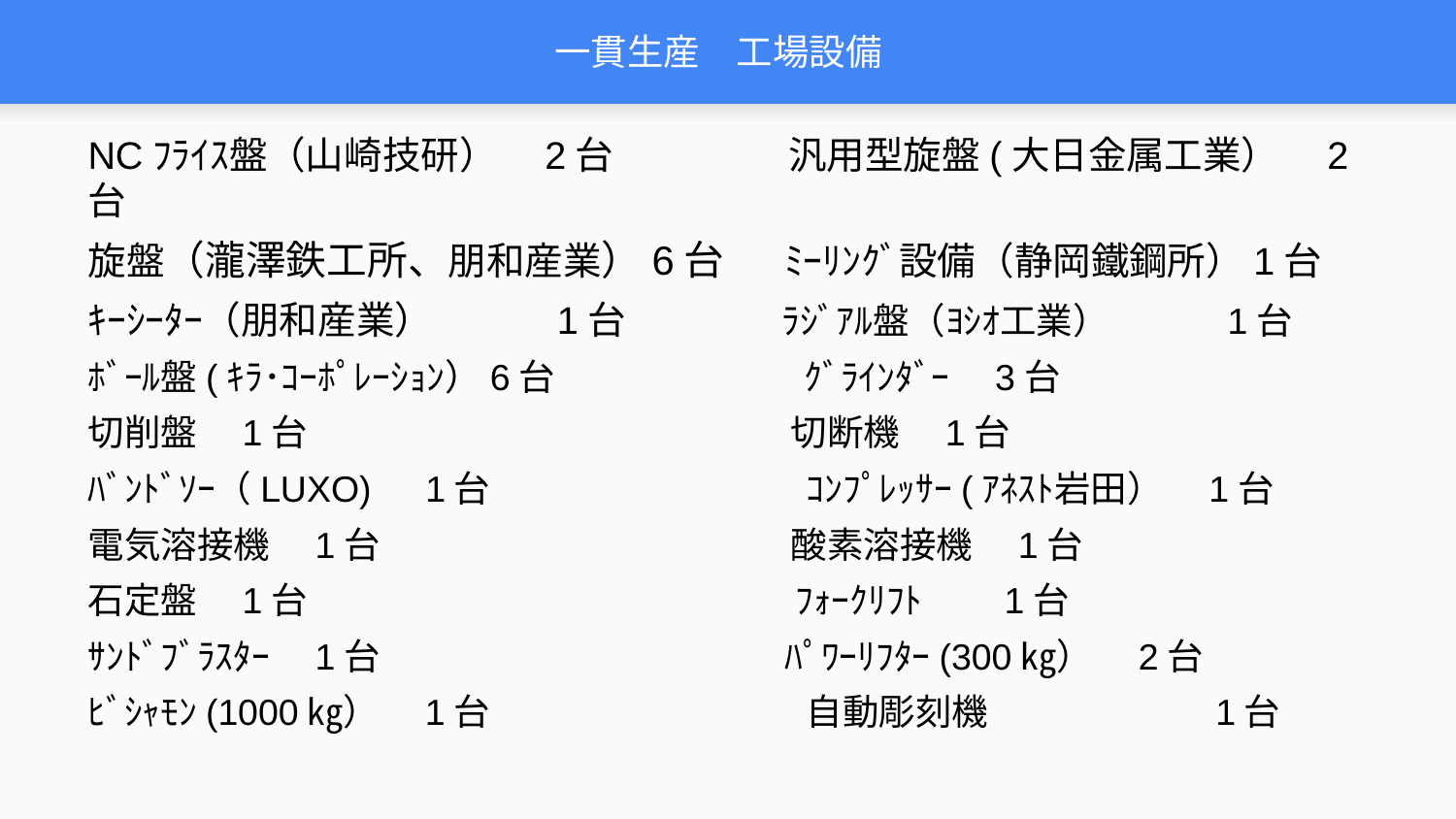

# 一貫生産　工場設備
NCﾌﾗｲｽ盤（山崎技研）　2台　　　　  汎用型旋盤(大日金属工業）　2台
旋盤（瀧澤鉄工所、朋和産業）6台　  ﾐｰﾘﾝｸﾞ設備（静岡鐵鋼所）1台
ｷｰｼｰﾀｰ（朋和産業）　　　1台　　　　 ﾗｼﾞｱﾙ盤（ﾖｼｵ工業）　　　1台
ﾎﾞｰﾙ盤(ｷﾗ･ｺｰﾎﾟﾚｰｼｮﾝ）6台　　　　　　   ｸﾞﾗｲﾝﾀﾞｰ　3台
切削盤　1台　　　　　　　　　　　　　 切断機　1台
ﾊﾞﾝﾄﾞｿｰ（LUXO)　1台　　　　　　　      ｺﾝﾌﾟﾚｯｻｰ(ｱﾈｽﾄ岩田）　1台
電気溶接機　1台　　　　　　　　　　 　酸素溶接機　1台
石定盤　1台　　　　　　　　　　　　     ﾌｫｰｸﾘﾌﾄ　　1台
ｻﾝﾄﾞﾌﾞﾗｽﾀｰ　1台 　　　　　　　　　　   ﾊﾟﾜｰﾘﾌﾀｰ(300㎏）　2台
ﾋﾞｼｬﾓﾝ(1000㎏）　1台                               自動彫刻機　　　　　　1台